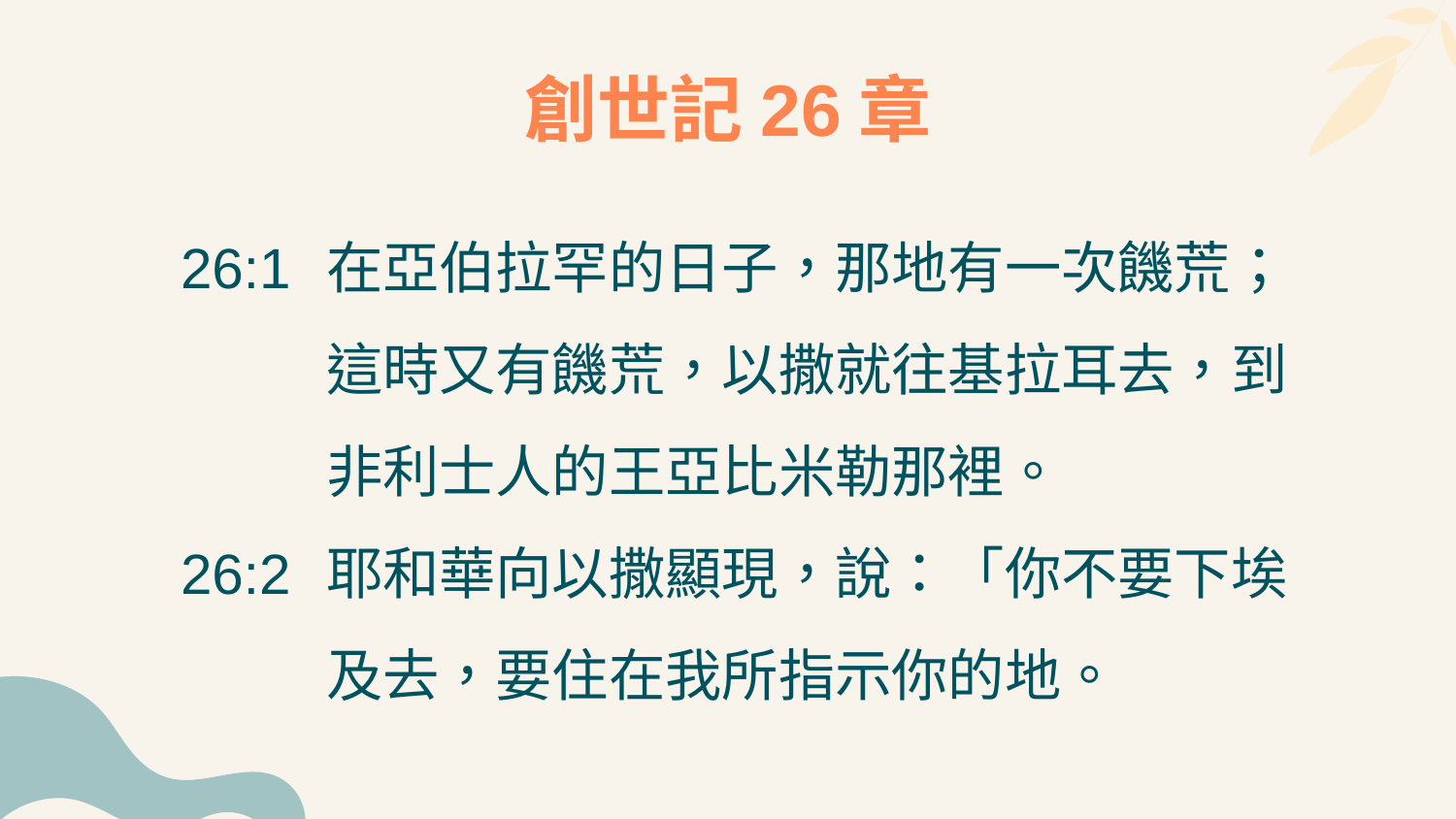

# 創世記26章
26:1	在亞伯拉罕的日子，那地有一次饑荒；	這時又有饑荒，以撒就往基拉耳去，到	非利士人的王亞比米勒那裡。
26:2	耶和華向以撒顯現，說：「你不要下埃	及去，要住在我所指示你的地。